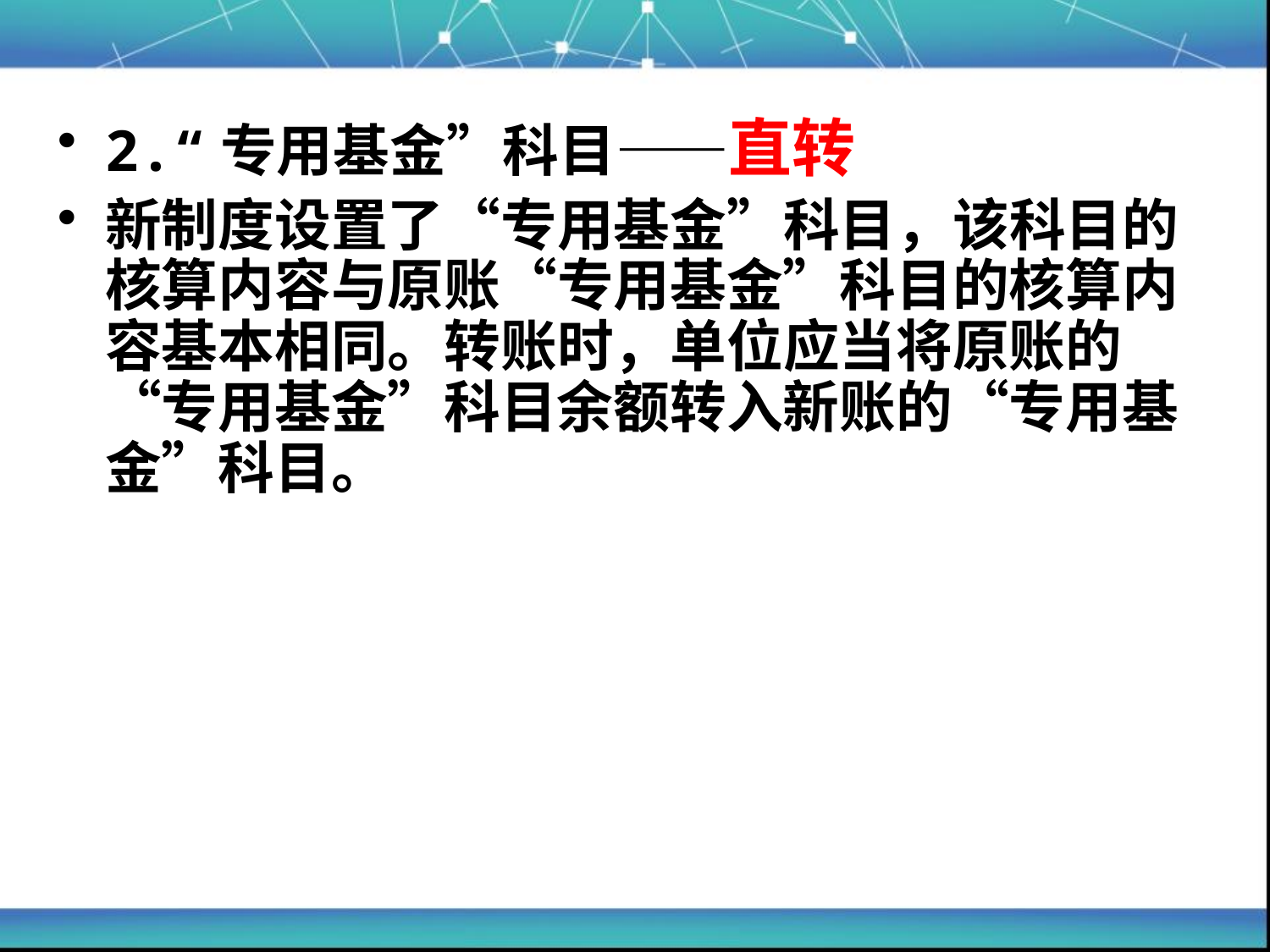

2.“专用基金”科目——直转
新制度设置了“专用基金”科目，该科目的核算内容与原账“专用基金”科目的核算内容基本相同。转账时，单位应当将原账的“专用基金”科目余额转入新账的“专用基金”科目。